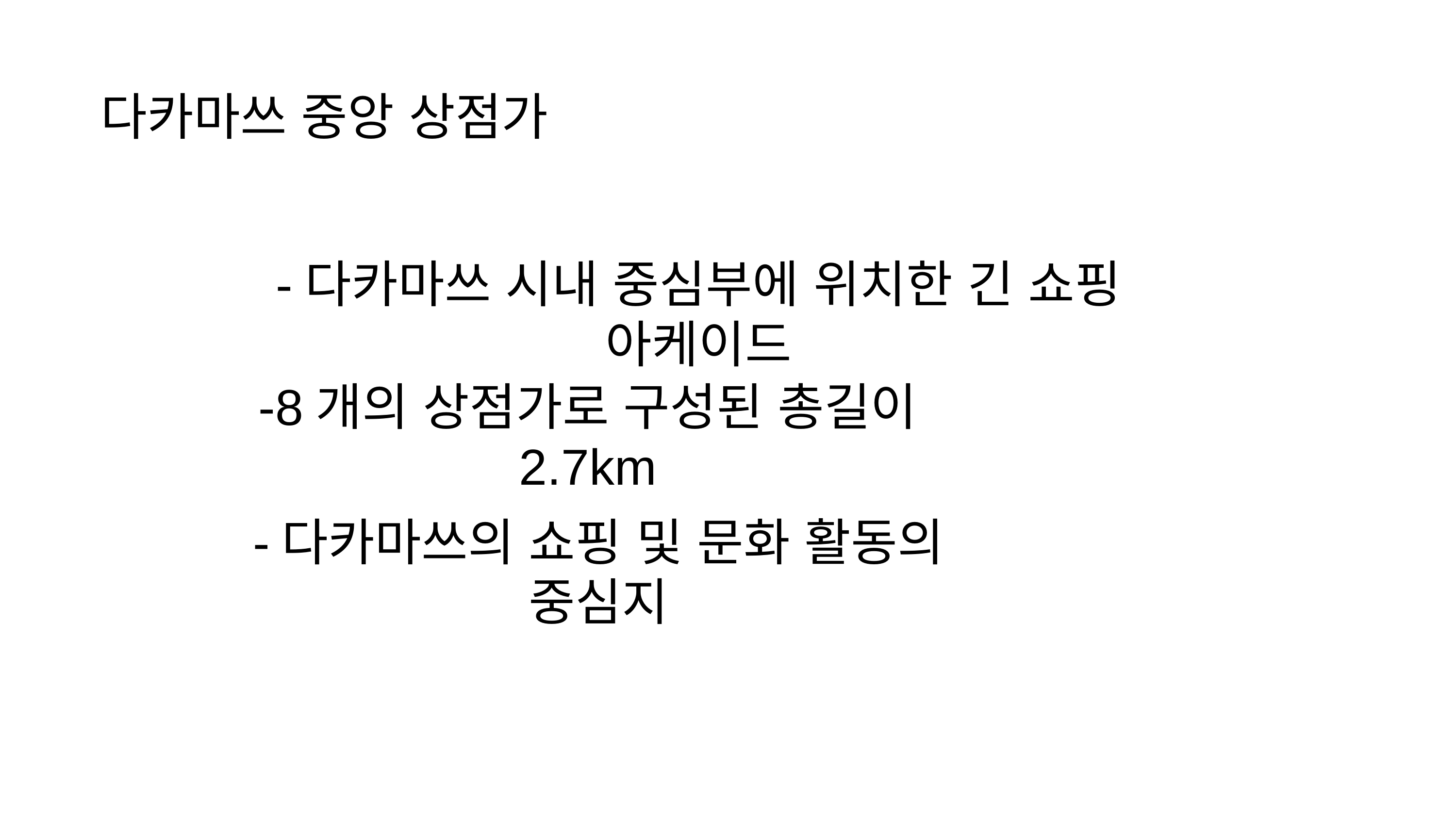

다카마쓰 중앙 상점가
-다카마쓰 시내 중심부에 위치한 긴 쇼핑 아케이드
-8개의 상점가로 구성된 총길이 2.7km
-다카마쓰의 쇼핑 및 문화 활동의 중심지